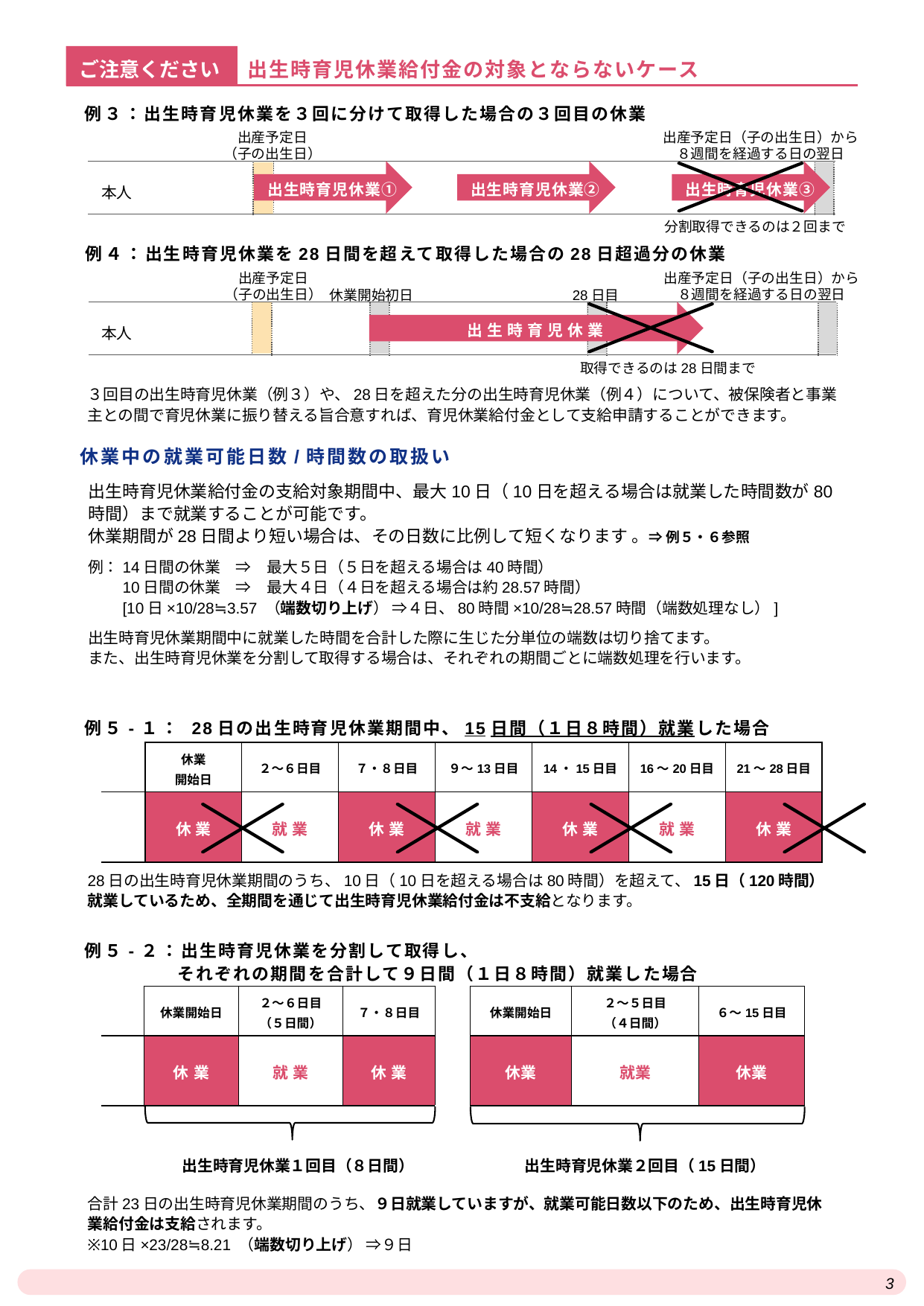

ご注意ください
出生時育児休業給付金の対象とならないケース
例３：出生時育児休業を３回に分けて取得した場合の３回目の休業
出産予定日（子の出生日）から８週間を経過する日の翌日
出産予定日
（子の出生日）

出生時育児休業①
出生時育児休業②
出生時育児休業③

本人
分割取得できるのは２回まで
例４：出生時育児休業を28日間を超えて取得した場合の28日超過分の休業
出産予定日（子の出生日）から８週間を経過する日の翌日
出産予定日
（子の出生日）
休業開始初日
28日目

出生時育児休業

本人
取得できるのは28日間まで
３回目の出生時育児休業（例３）や、28日を超えた分の出生時育児休業（例４）について、被保険者と事業主との間で育児休業に振り替える旨合意すれば、育児休業給付金として支給申請することができます。
休業中の就業可能日数/時間数の取扱い
出生時育児休業給付金の支給対象期間中、最大10日（10日を超える場合は就業した時間数が80時間）まで就業することが可能です。
休業期間が28日間より短い場合は、その日数に比例して短くなります 。⇒ 例５・６参照
例：14日間の休業　⇒　最大５日（５日を超える場合は40時間）
　　10日間の休業　⇒　最大４日（４日を超える場合は約28.57時間）
　　[10日×10/28≒3.57 （端数切り上げ） ⇒４日、80時間×10/28≒28.57時間（端数処理なし）]
出生時育児休業期間中に就業した時間を合計した際に生じた分単位の端数は切り捨てます。
また、出生時育児休業を分割して取得する場合は、それぞれの期間ごとに端数処理を行います。
例５-１： 28日の出生時育児休業期間中、15日間（１日８時間）就業した場合
|  | 休業 開始日 | ２～６日目 | ７・８日目 | ９～13日目 | 14・15日目 | 16～20日目 | 21～28日目 |
| --- | --- | --- | --- | --- | --- | --- | --- |
|  | 休業 | 就業 | 休業 | 就業 | 休業 | 就業 | 休業 |

28日の出生時育児休業期間のうち、10日（10日を超える場合は80時間）を超えて、15日（120時間）就業しているため、全期間を通じて出生時育児休業給付金は不支給となります。
例５-２：出生時育児休業を分割して取得し、
　　　　　それぞれの期間を合計して９日間（１日８時間）就業した場合

|  | 休業開始日 | ２～６日目 （５日間） | ７・８日目 |  | 休業開始日 | ２～５日目 （４日間） | ６～15日目 |
| --- | --- | --- | --- | --- | --- | --- | --- |
|  | 休業 | 就業 | 休業 |  | 休業 | 就業 | 休業 |
　出生時育児休業１回目（８日間）
　出生時育児休業２回目（15日間）
合計23日の出生時育児休業期間のうち、９日就業していますが、就業可能日数以下のため、出生時育児休業給付金は支給されます。
※10日×23/28≒8.21 （端数切り上げ） ⇒９日
3